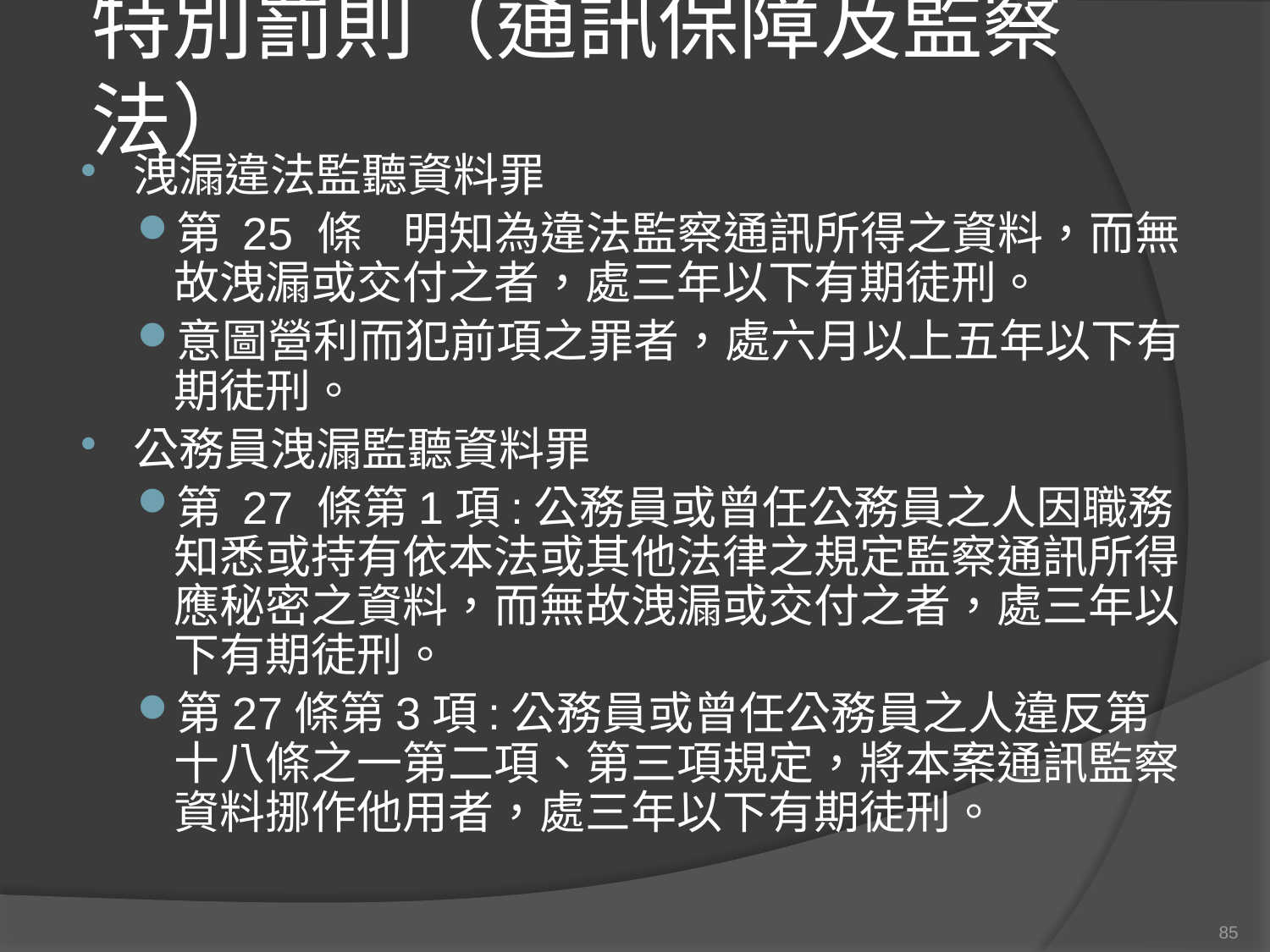

# 特別罰則（通訊保障及監察法）
洩漏違法監聽資料罪
第 25 條    明知為違法監察通訊所得之資料，而無故洩漏或交付之者，處三年以下有期徒刑。
意圖營利而犯前項之罪者，處六月以上五年以下有期徒刑。
公務員洩漏監聽資料罪
第 27 條第1項:公務員或曾任公務員之人因職務知悉或持有依本法或其他法律之規定監察通訊所得應秘密之資料，而無故洩漏或交付之者，處三年以下有期徒刑。
第27條第3項:公務員或曾任公務員之人違反第十八條之一第二項、第三項規定，將本案通訊監察資料挪作他用者，處三年以下有期徒刑。
85